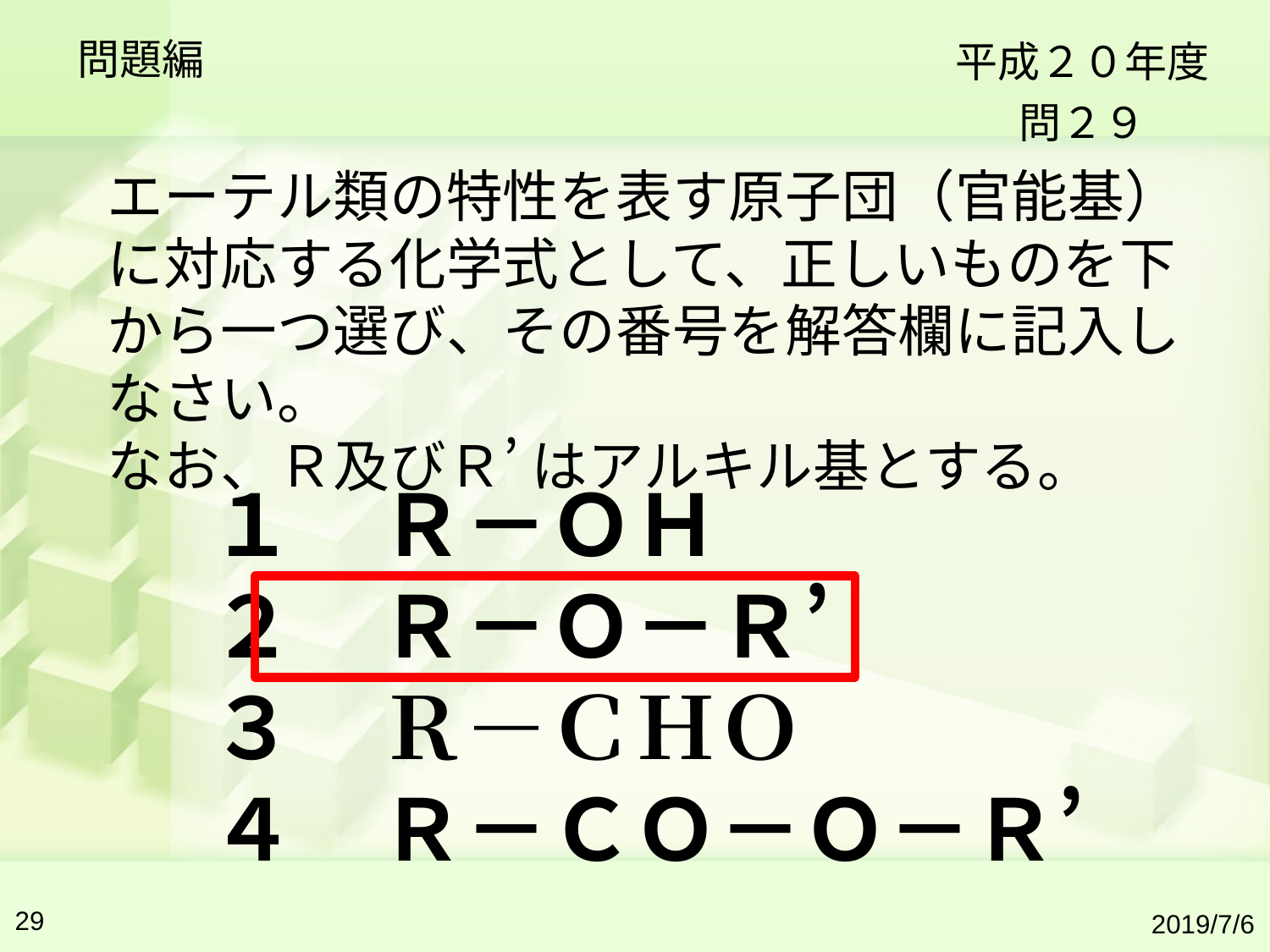

問題編
平成２０年度
問２９
エーテル類の特性を表す原子団（官能基）に対応する化学式として、正しいものを下から一つ選び、その番号を解答欄に記入しなさい。
なお、Ｒ及びＲ’ はアルキル基とする。
１　Ｒ－ＯＨ
２　Ｒ－Ｏ－Ｒ’
３　Ｒ－ＣＨＯ
４　Ｒ－ＣＯ－Ｏ－Ｒ’

29
2019/7/6